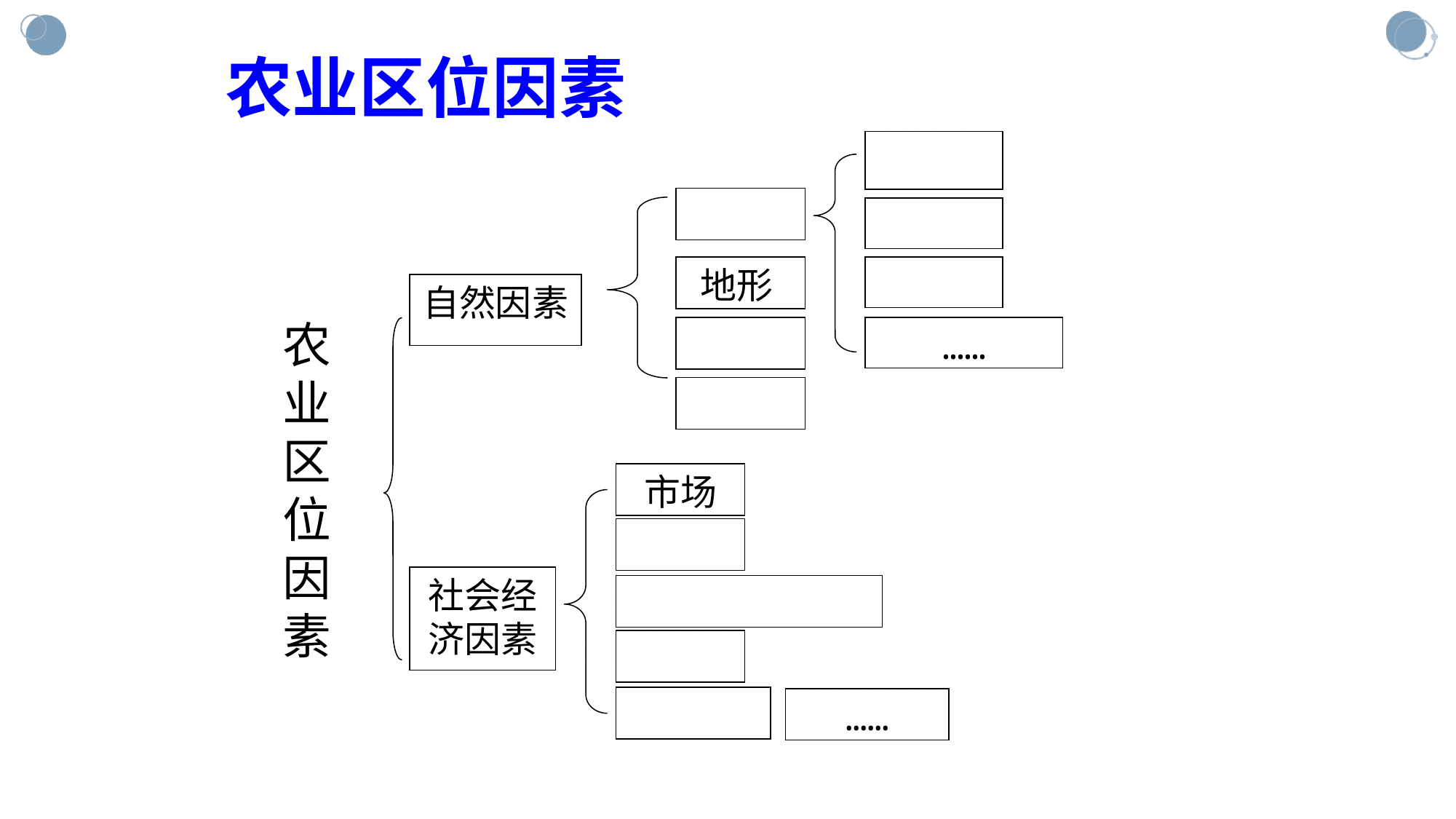

农业区位因素

地形

自然因素

农业区位因素

……

市场

社会经济因素

……